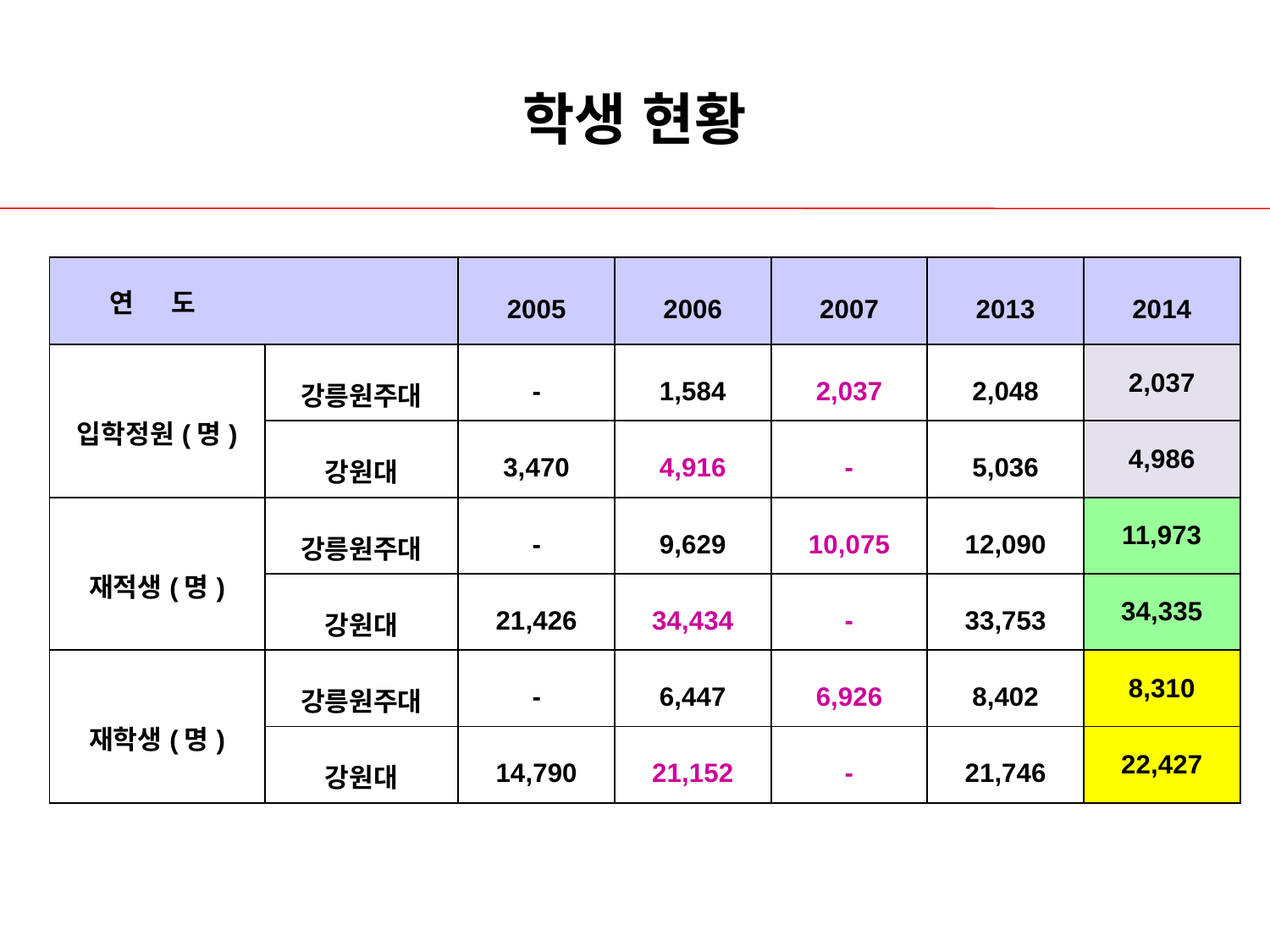

# 학생 현황
|  |  |  |  |  |  |  |
| --- | --- | --- | --- | --- | --- | --- |
| 연 도 |  | 2005 | 2006 | 2007 | 2013 | 2014 |
| 입학정원(명) | 강릉원주대 | - | 1,584 | 2,037 | 2,048 | 2,037 |
|  | 강원대 | 3,470 | 4,916 | - | 5,036 | 4,986 |
| 재적생(명) | 강릉원주대 | - | 9,629 | 10,075 | 12,090 | 11,973 |
|  | 강원대 | 21,426 | 34,434 | - | 33,753 | 34,335 |
| 재학생(명) | 강릉원주대 | - | 6,447 | 6,926 | 8,402 | 8,310 |
|  | 강원대 | 14,790 | 21,152 | - | 21,746 | 22,427 |